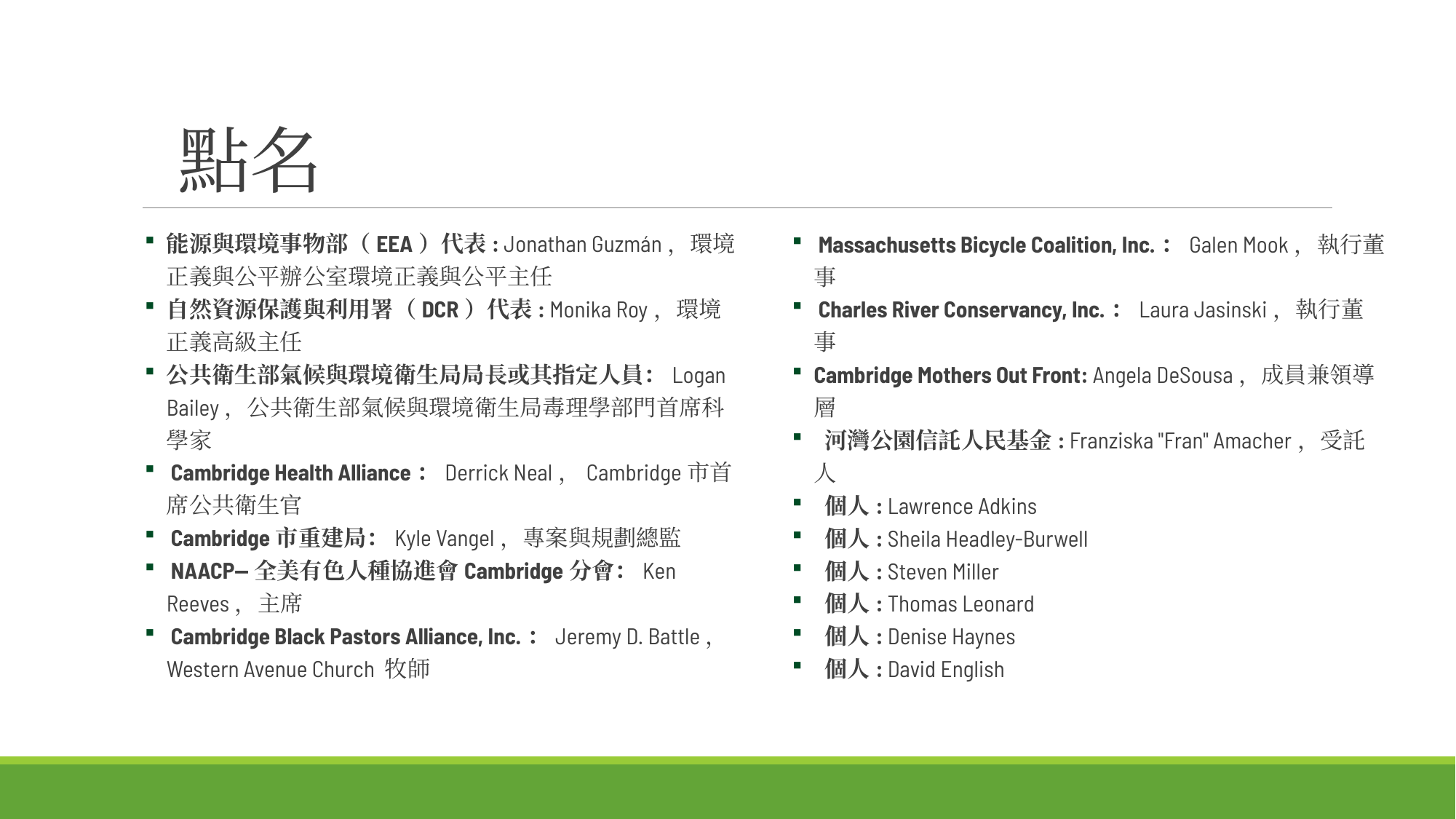

# 點名
能源與環境事物部（EEA）代表: Jonathan Guzmán，環境正義與公平辦公室環境正義與公平主任
自然資源保護與利用署（DCR）代表: Monika Roy，環境正義高級主任
公共衛生部氣候與環境衛生局局長或其指定人員：Logan Bailey，公共衛生部氣候與環境衛生局毒理學部門首席科學家
 Cambridge Health Alliance：Derrick Neal，Cambridge市首席公共衛生官
 Cambridge市重建局：Kyle Vangel，專案與規劃總監
 NAACP--全美有色人種協進會Cambridge分會：Ken Reeves，主席
 Cambridge Black Pastors Alliance, Inc.：Jeremy D. Battle，Western Avenue Church 牧師
 Massachusetts Bicycle Coalition, Inc.：Galen Mook，執行董事
 Charles River Conservancy, Inc.：Laura Jasinski，執行董事
Cambridge Mothers Out Front: Angela DeSousa，成員兼領導層
 河灣公園信託人民基金: Franziska "Fran" Amacher，受託人
 個人: Lawrence Adkins
 個人: Sheila Headley-Burwell
 個人: Steven Miller
 個人: Thomas Leonard
 個人: Denise Haynes
 個人: David English